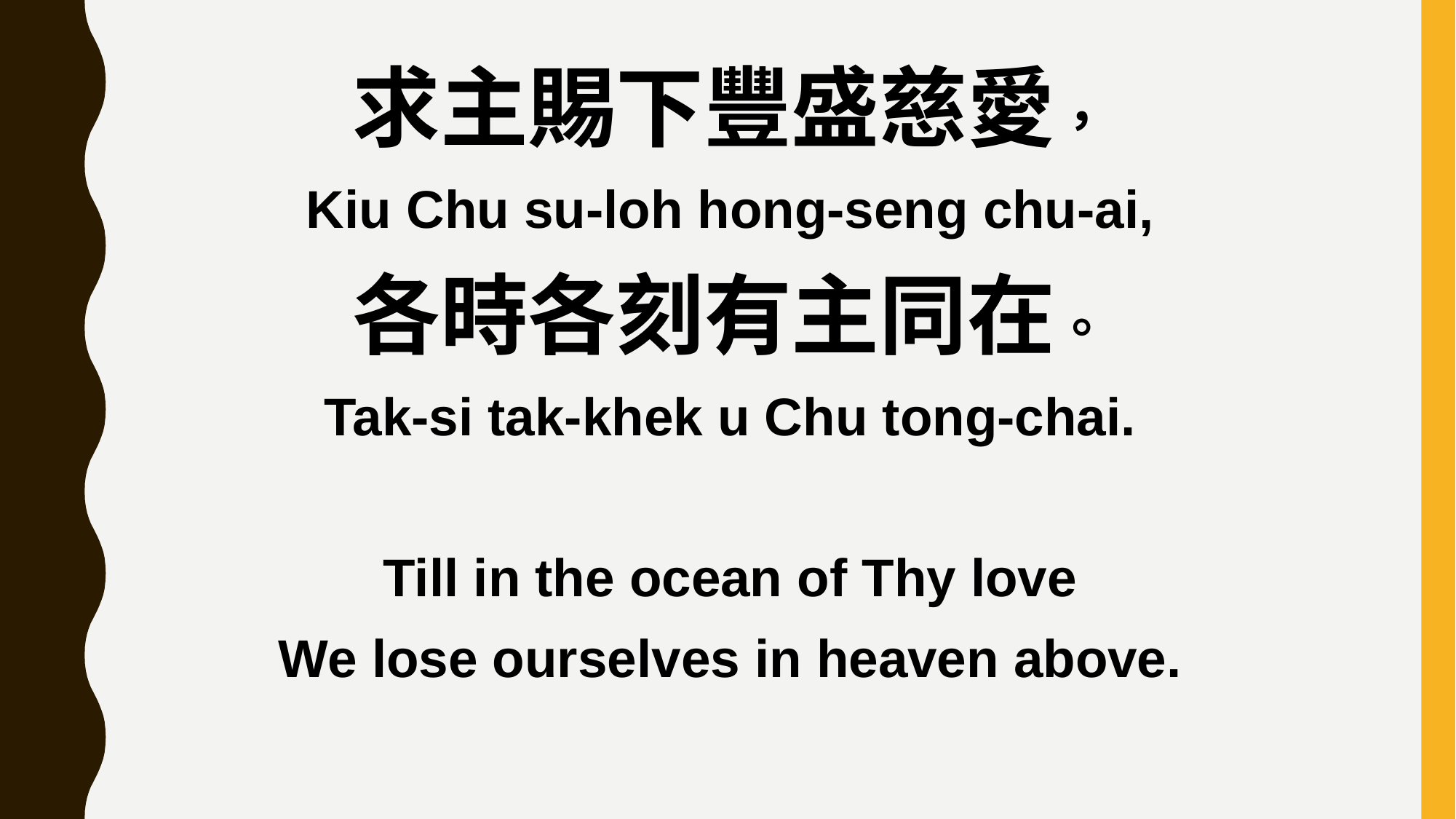

求主賜下豐盛慈愛，
Kiu Chu su-loh hong-seng chu-ai,
各時各刻有主同在。
Tak-si tak-khek u Chu tong-chai.

Till in the ocean of Thy love
We lose ourselves in heaven above.